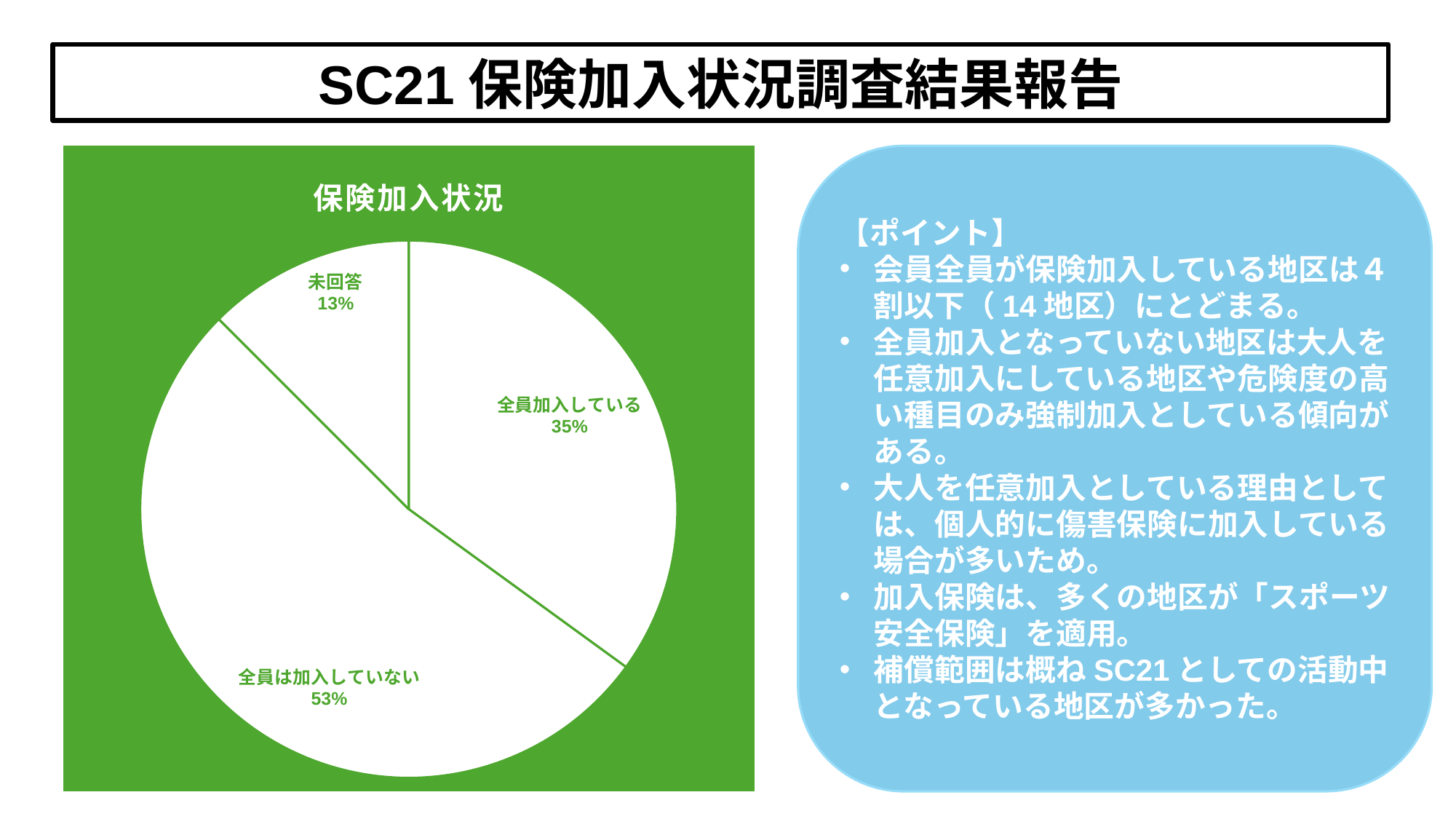

SC21保険加入状況調査結果報告

### Chart:

| Category | 保険加入状況 |
|---|---|
| 全員加入している | 14.0 |
| 全員は加入していない | 21.0 |
| 未回答 | 5.0 |
【ポイント】
会員全員が保険加入している地区は４割以下（14地区）にとどまる。
全員加入となっていない地区は大人を任意加入にしている地区や危険度の高い種目のみ強制加入としている傾向がある。
大人を任意加入としている理由としては、個人的に傷害保険に加入している場合が多いため。
加入保険は、多くの地区が「スポーツ安全保険」を適用。
補償範囲は概ねSC21としての活動中となっている地区が多かった。